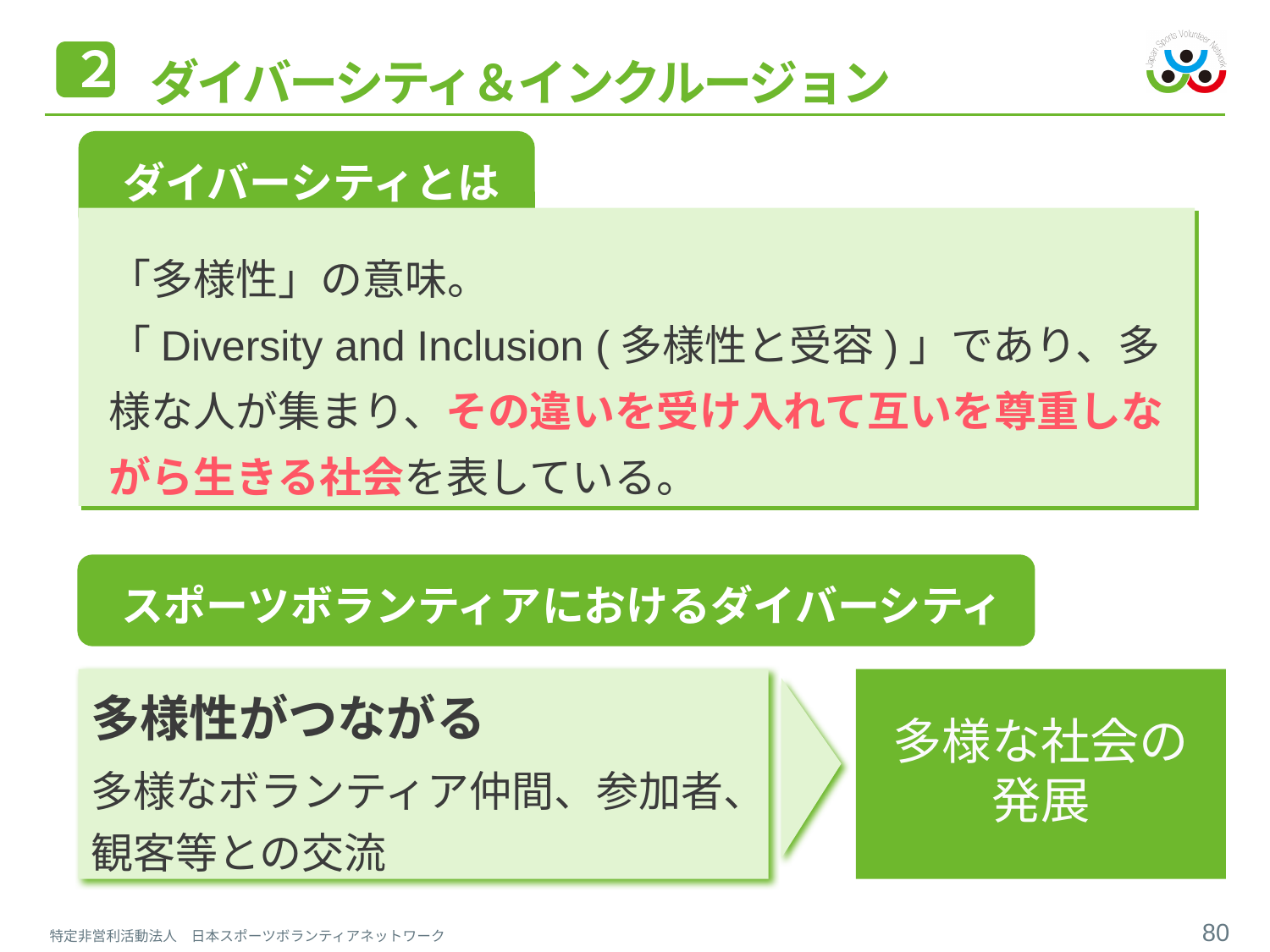

２
ダイバーシティ＆インクルージョン
ダイバーシティとは
「多様性」の意味。
「Diversity and Inclusion (多様性と受容)」であり、多様な人が集まり、その違いを受け入れて互いを尊重しながら生きる社会を表している。

スポーツボランティアにおけるダイバーシティ
多様性がつながる
多様なボランティア仲間、参加者、観客等との交流
多様な社会の
発展